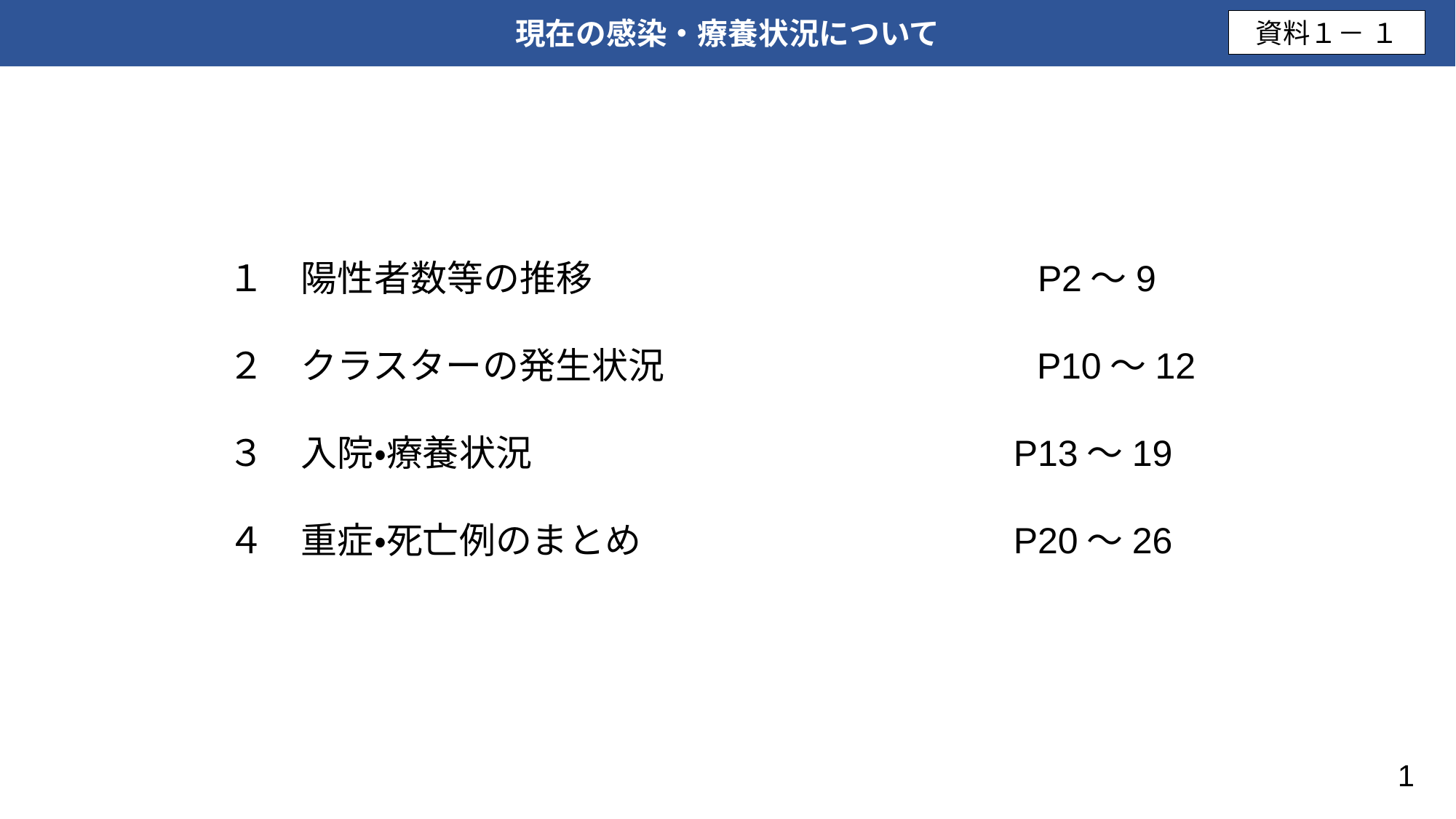

現在の感染・療養状況について
資料１－ １
１　陽性者数等の推移　　　　　　　　　　　　P2～9

２　クラスターの発生状況　　　　　　　　　　P10～12

３　入院・療養状況　　　　　　　　　　　　　P13～19

４　重症・死亡例のまとめ　　　　　　　　　　P20～26
1